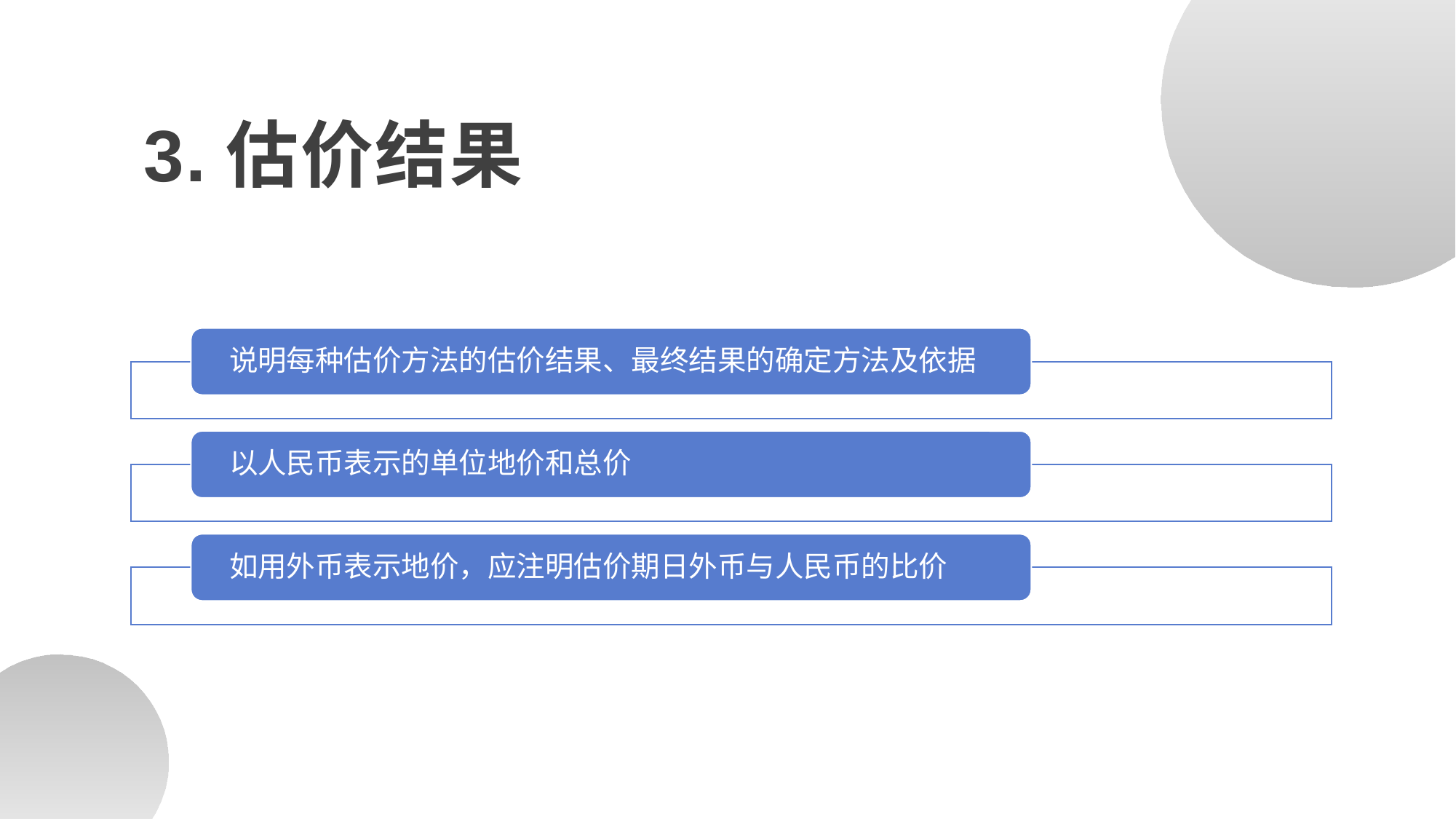

3.估价结果
说明每种估价方法的估价结果、最终结果的确定方法及依据
以人民币表示的单位地价和总价
如用外币表示地价，应注明估价期日外币与人民币的比价